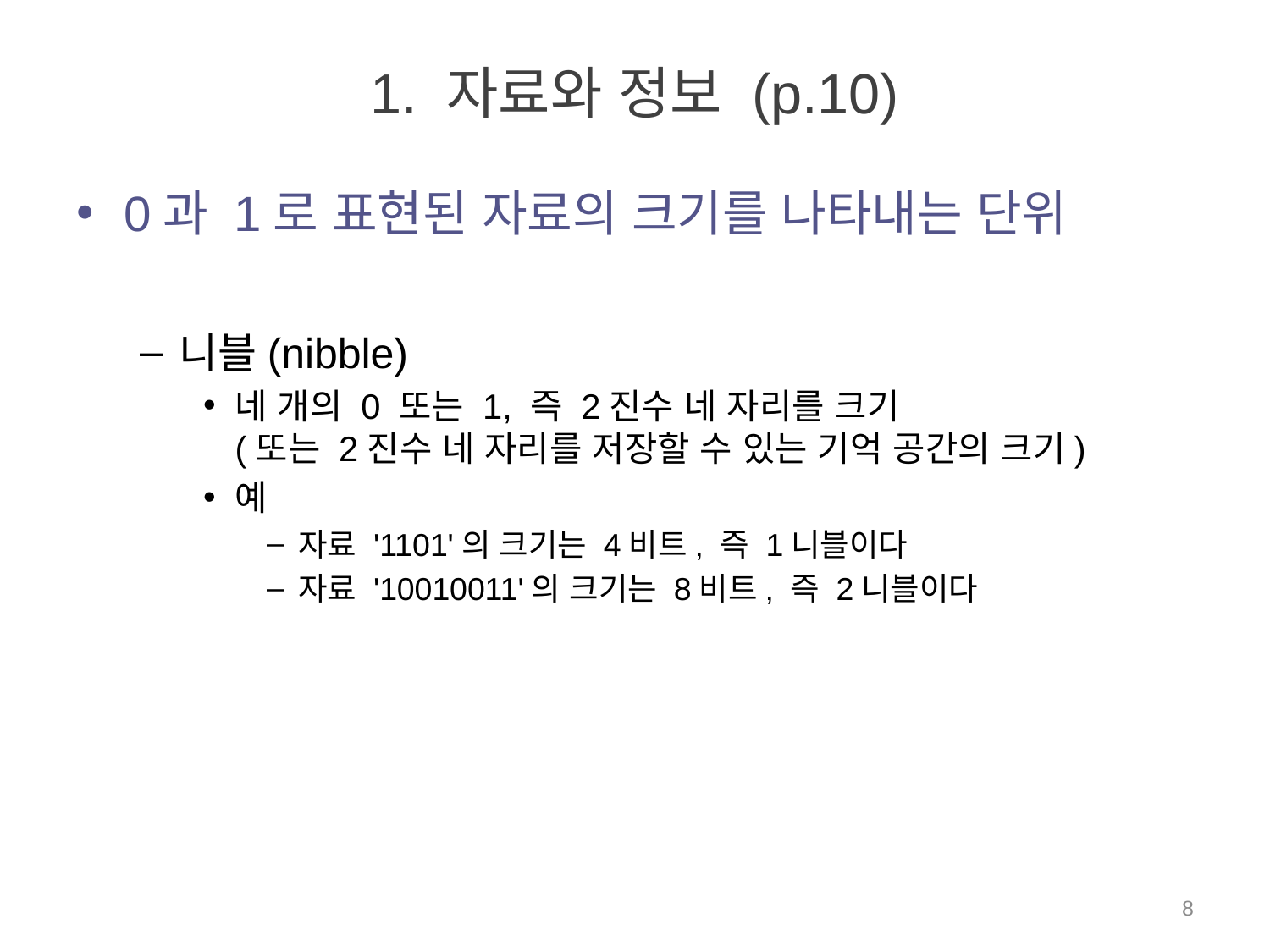

# 1. 자료와 정보 (p.10)
0과 1로 표현된 자료의 크기를 나타내는 단위

니블(nibble)
네 개의 0 또는 1, 즉 2진수 네 자리를 크기
(또는 2진수 네 자리를 저장할 수 있는 기억 공간의 크기)
예
자료 '1101'의 크기는 4비트, 즉 1니블이다
자료 '10010011'의 크기는 8비트, 즉 2니블이다
8